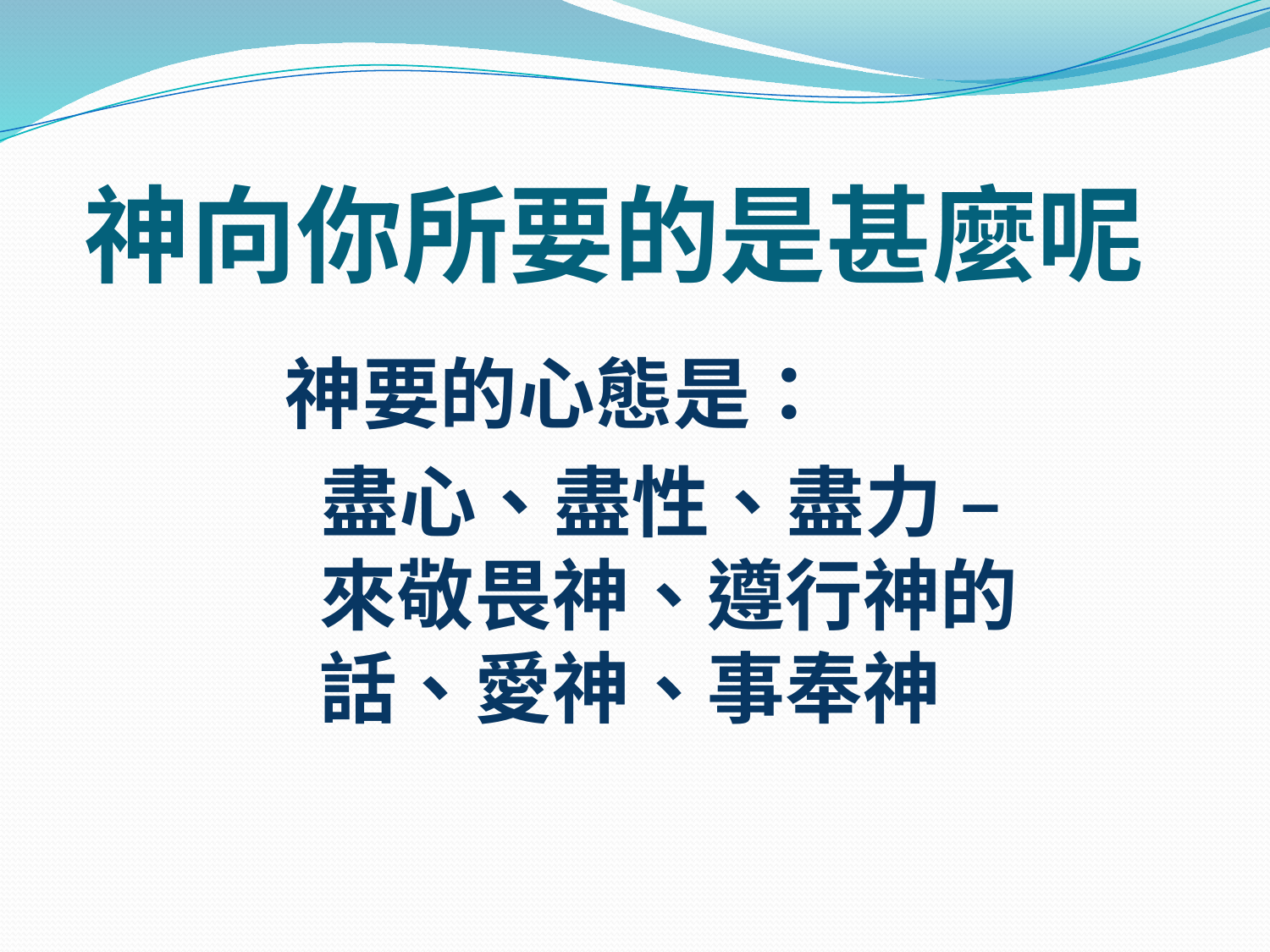

# 神向你所要的是甚麼呢
神要的心態是：
 盡心、盡性、盡力 – 來敬畏神、遵行神的話、愛神、事奉神